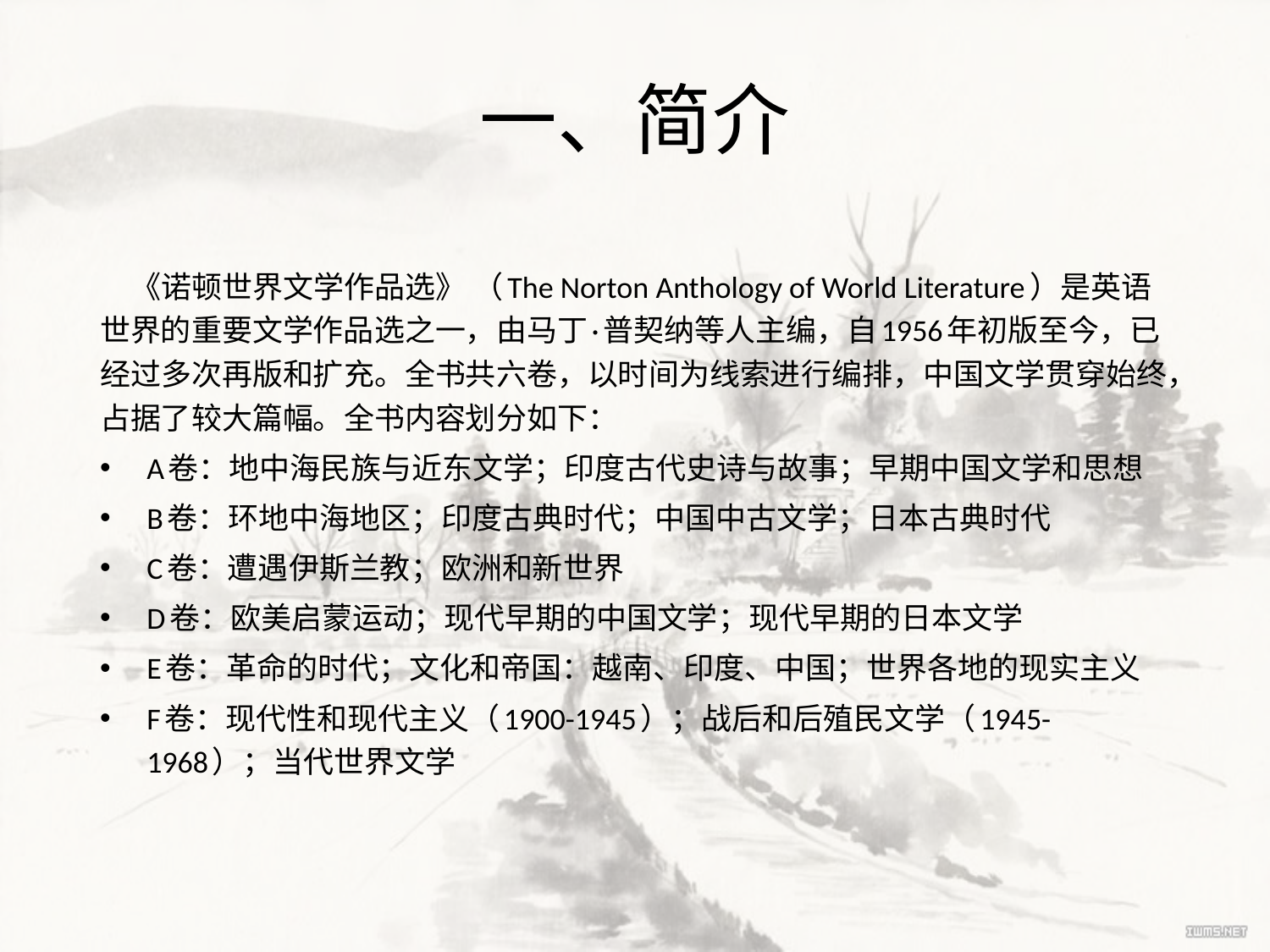

# 一、简介
    《诺顿世界文学作品选》 （The Norton Anthology of World Literature）是英语世界的重要文学作品选之一，由马丁·普契纳等人主编，自1956年初版至今，已经过多次再版和扩充。全书共六卷，以时间为线索进行编排，中国文学贯穿始终，占据了较大篇幅。全书内容划分如下：
A卷：地中海民族与近东文学；印度古代史诗与故事；早期中国文学和思想
B卷：环地中海地区；印度古典时代；中国中古文学；日本古典时代
C卷：遭遇伊斯兰教；欧洲和新世界
D卷：欧美启蒙运动；现代早期的中国文学；现代早期的日本文学
E卷：革命的时代；文化和帝国：越南、印度、中国；世界各地的现实主义
F卷：现代性和现代主义（1900-1945）；战后和后殖民文学（1945-     1968）；当代世界文学